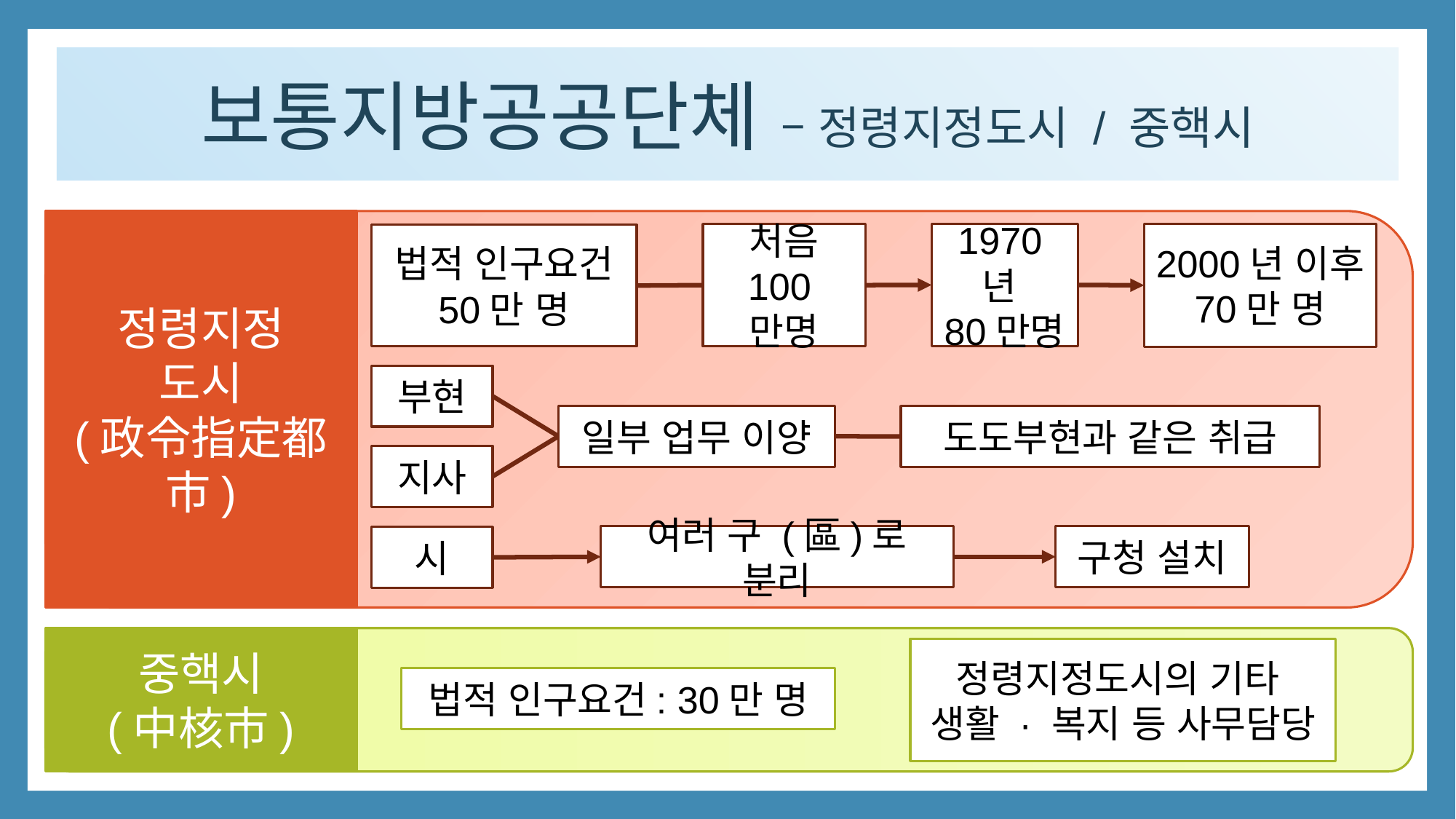

보통지방공공단체 – 정령지정도시 / 중핵시
정령지정
도시
(政令指定都市)

1970년
80만명
2000년 이후
70만 명
처음 100만명
법적 인구요건
50만 명
부현
일부 업무 이양
도도부현과 같은 취급
지사
여러 구 (區)로 분리
구청 설치
시
중핵시
(中核市)

정령지정도시의 기타
생활 · 복지 등 사무담당
법적 인구요건: 30만 명